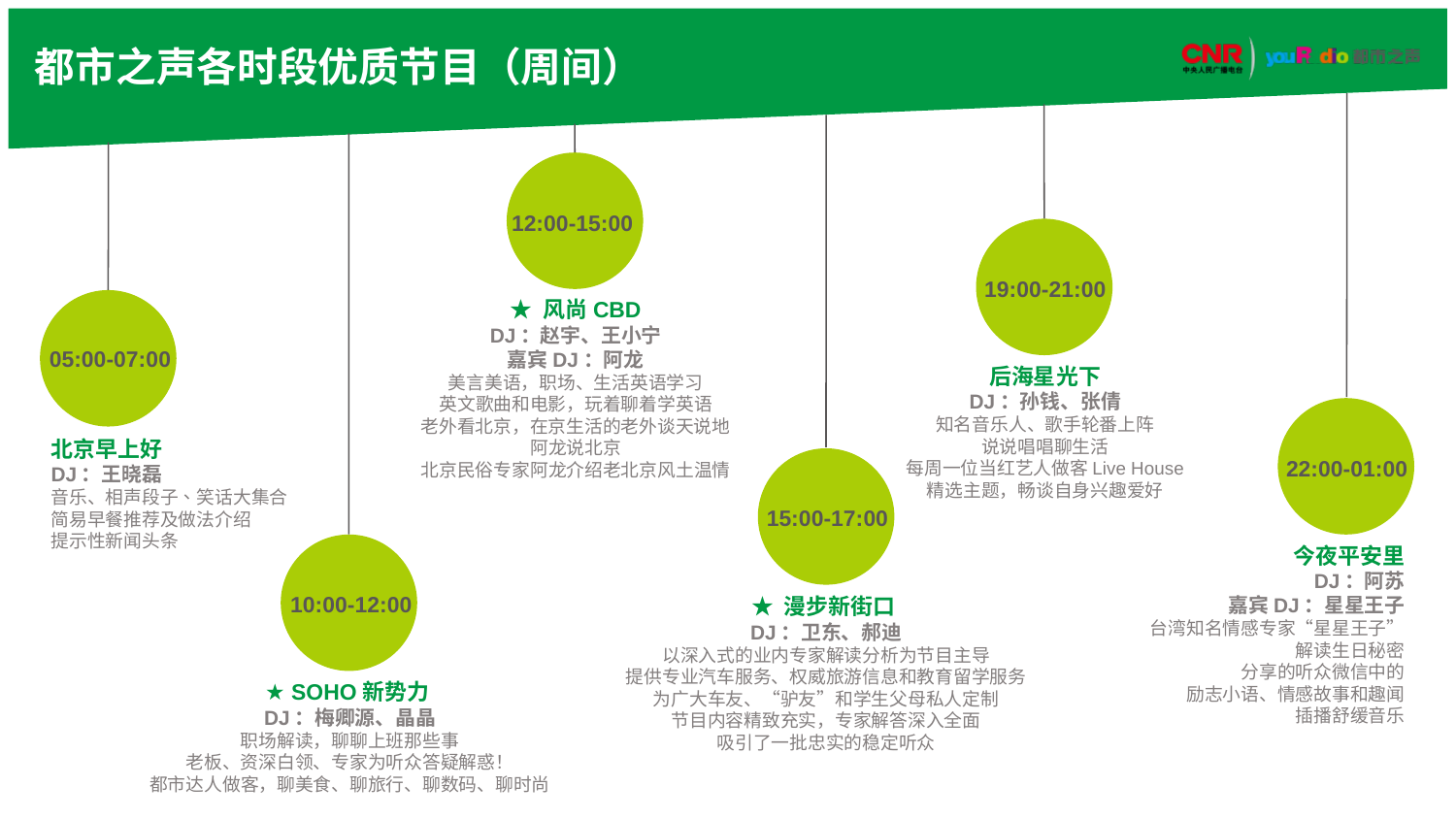

# 都市之声各时段优质节目（周间）

22:00-01:00
今夜平安里
DJ：阿苏
嘉宾DJ：星星王子
台湾知名情感专家“星星王子”
 解读生日秘密
分享的听众微信中的
励志小语、情感故事和趣闻
插播舒缓音乐

19:00-21:00

15:00-17:00

12:00-15:00
★ 风尚CBD
DJ：赵宇、王小宁
嘉宾DJ：阿龙
美言美语，职场、生活英语学习
英文歌曲和电影，玩着聊着学英语
老外看北京，在京生活的老外谈天说地
阿龙说北京
北京民俗专家阿龙介绍老北京风土温情

10:00-12:00

05:00-07:00
北京早上好
DJ：王晓磊
音乐、相声段子、笑话大集合
简易早餐推荐及做法介绍
提示性新闻头条
后海星光下
DJ：孙钱、张倩
知名音乐人、歌手轮番上阵
说说唱唱聊生活
每周一位当红艺人做客Live House
精选主题，畅谈自身兴趣爱好
★ 漫步新街口
DJ：卫东、郝迪
以深入式的业内专家解读分析为节目主导
提供专业汽车服务、权威旅游信息和教育留学服务
为广大车友、“驴友”和学生父母私人定制
节目内容精致充实，专家解答深入全面
吸引了一批忠实的稳定听众
★ SOHO新势力
DJ：梅卿源、晶晶
职场解读，聊聊上班那些事
老板、资深白领、专家为听众答疑解惑！
都市达人做客，聊美食、聊旅行、聊数码、聊时尚